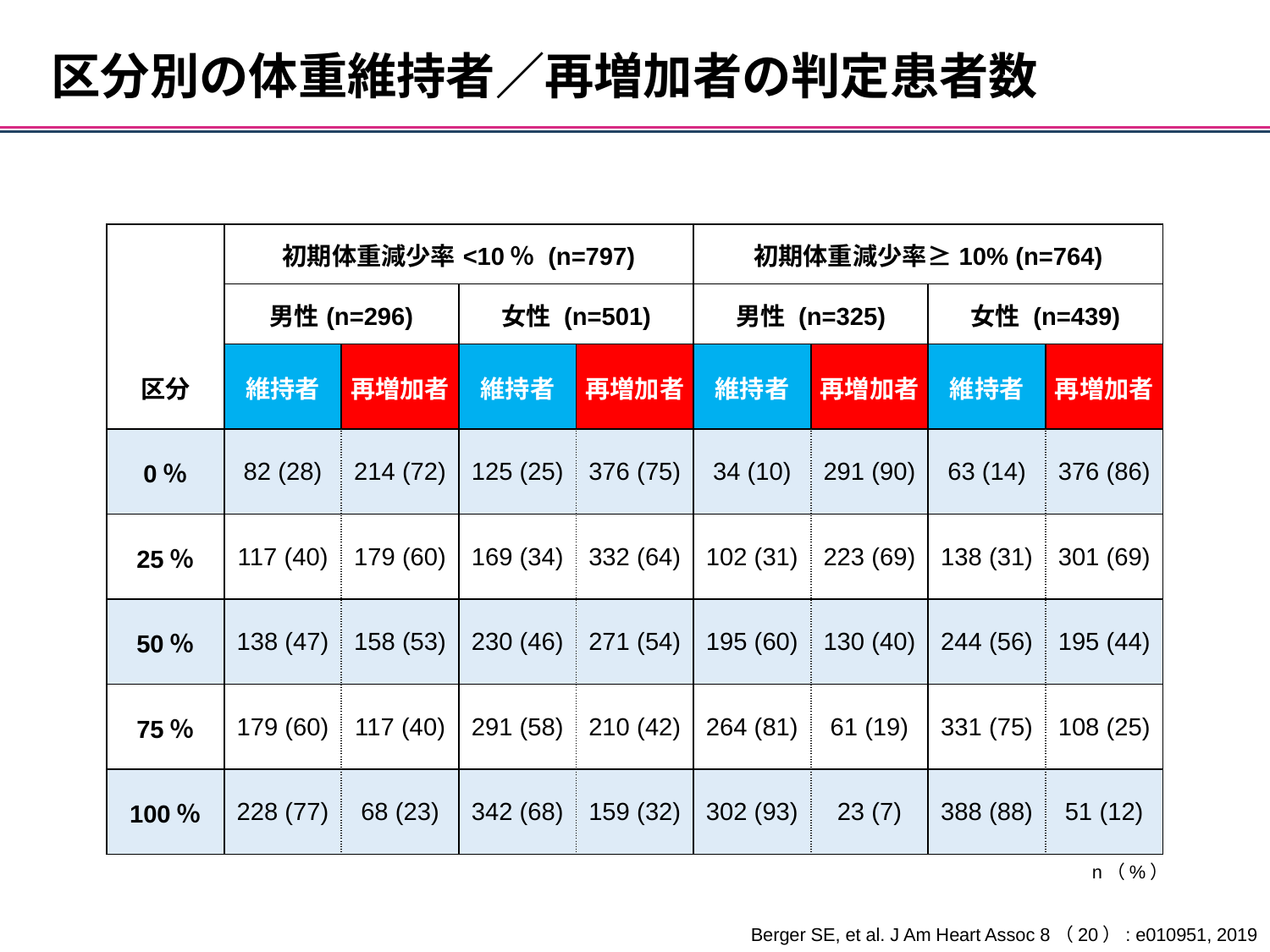

区分別の体重維持者／再増加者の判定患者数
| 区分 | 初期体重減少率<10％ (n=797) |  |  |  | 初期体重減少率≥10% (n=764) |  |  |  |
| --- | --- | --- | --- | --- | --- | --- | --- | --- |
|  | 男性(n=296) |  | 女性 (n=501) |  | 男性 (n=325) |  | 女性 (n=439) |  |
|  | 維持者 | 再増加者 | 維持者 | 再増加者 | 維持者 | 再増加者 | 維持者 | 再増加者 |
| 0％ | 82 (28) | 214 (72) | 125 (25) | 376 (75) | 34 (10) | 291 (90) | 63 (14) | 376 (86) |
| 25％ | 117 (40) | 179 (60) | 169 (34) | 332 (64) | 102 (31) | 223 (69) | 138 (31) | 301 (69) |
| 50％ | 138 (47) | 158 (53) | 230 (46) | 271 (54) | 195 (60) | 130 (40) | 244 (56) | 195 (44) |
| 75％ | 179 (60) | 117 (40) | 291 (58) | 210 (42) | 264 (81) | 61 (19) | 331 (75) | 108 (25) |
| 100％ | 228 (77) | 68 (23) | 342 (68) | 159 (32) | 302 (93) | 23 (7) | 388 (88) | 51 (12) |
n（%）
Berger SE, et al. J Am Heart Assoc 8（20）: e010951, 2019